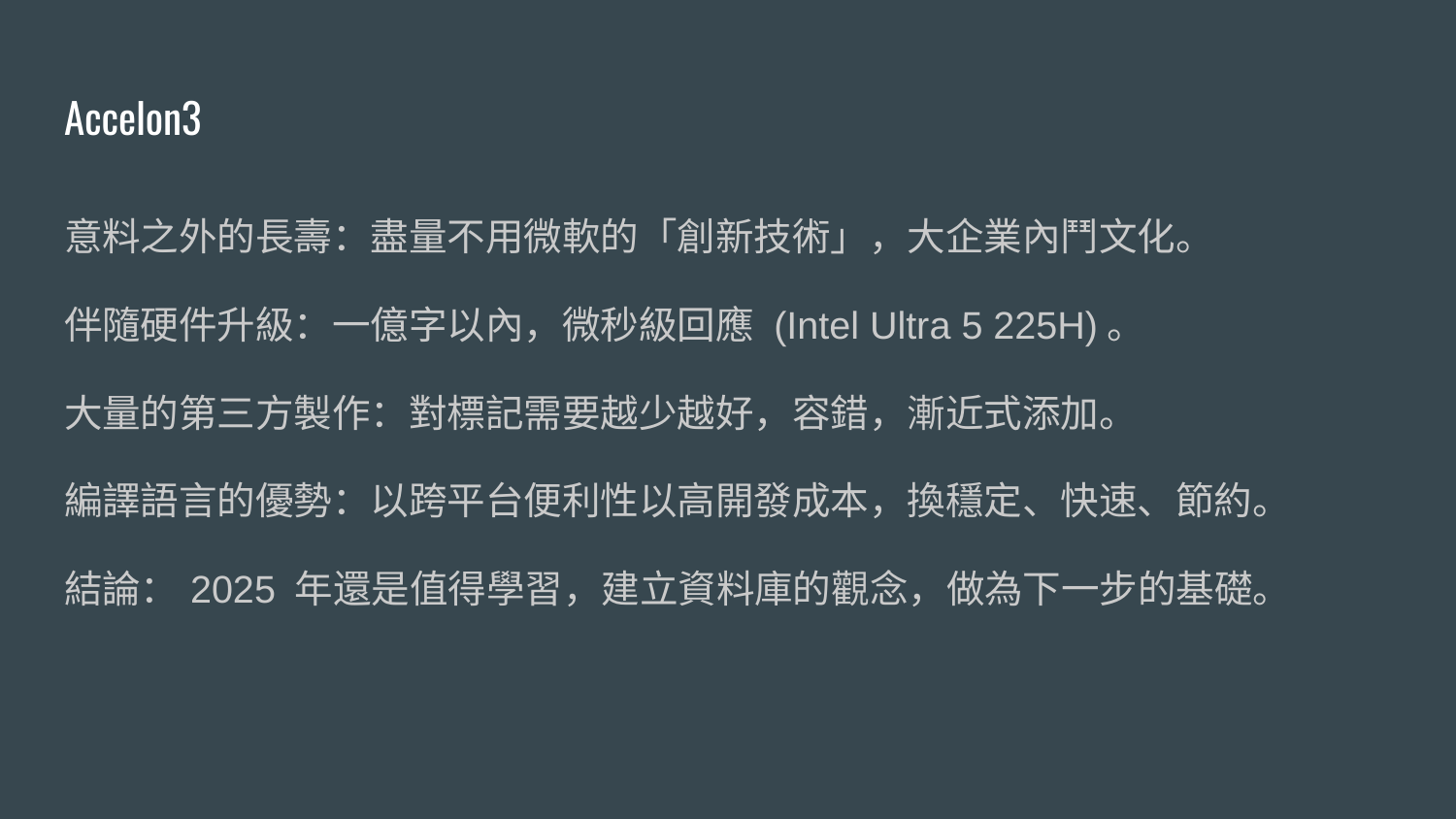

# Accelon3
意料之外的長壽：盡量不用微軟的「創新技術」，大企業內鬥文化。
伴隨硬件升級：一億字以內，微秒級回應 (Intel Ultra 5 225H)。
大量的第三方製作：對標記需要越少越好，容錯，漸近式添加。
編譯語言的優勢：以跨平台便利性以高開發成本，換穩定、快速、節約。
結論：2025 年還是值得學習，建立資料庫的觀念，做為下一步的基礎。